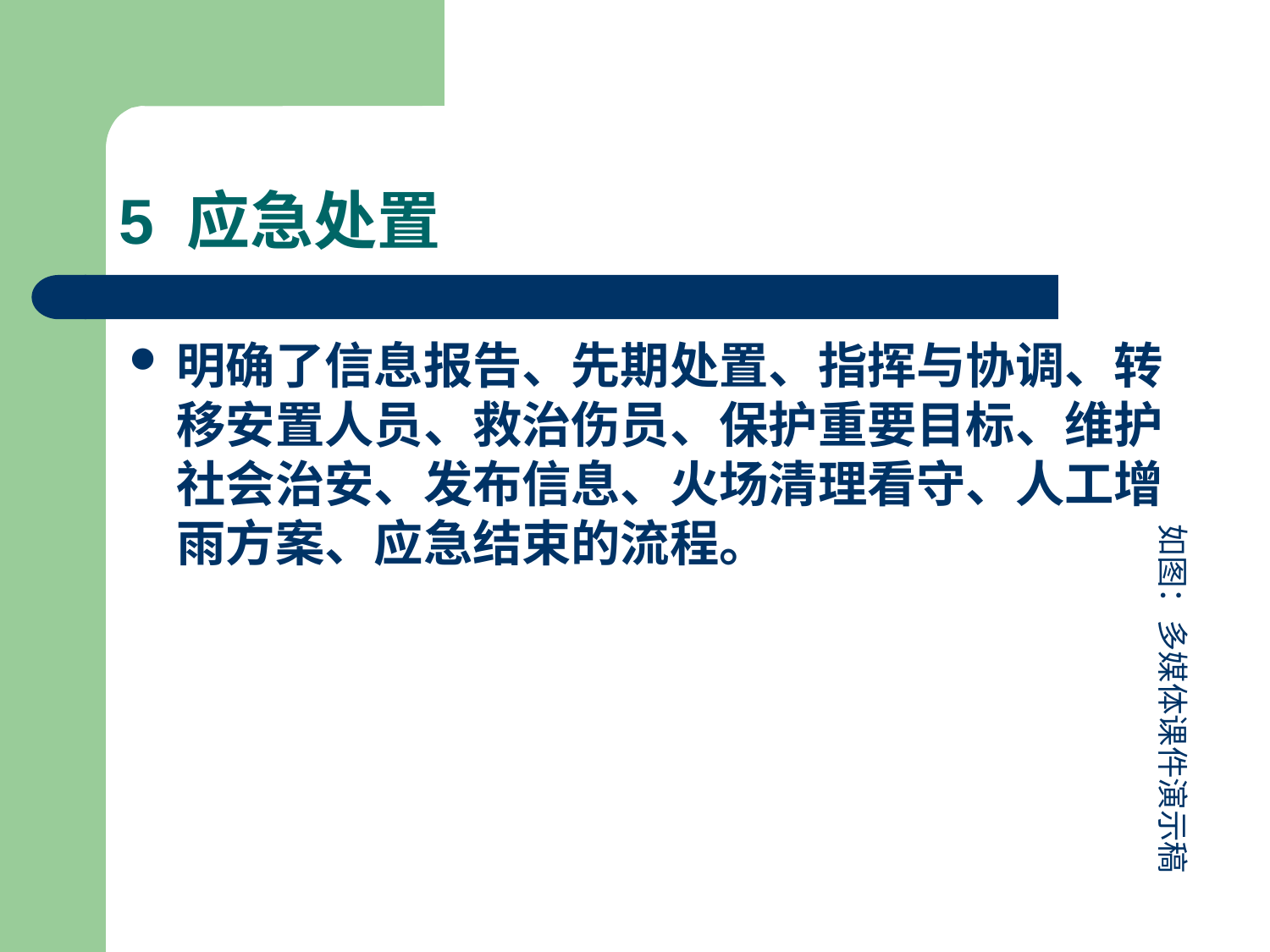

# 5 应急处置
明确了信息报告、先期处置、指挥与协调、转移安置人员、救治伤员、保护重要目标、维护社会治安、发布信息、火场清理看守、人工增雨方案、应急结束的流程。
如图：多媒体课件演示稿